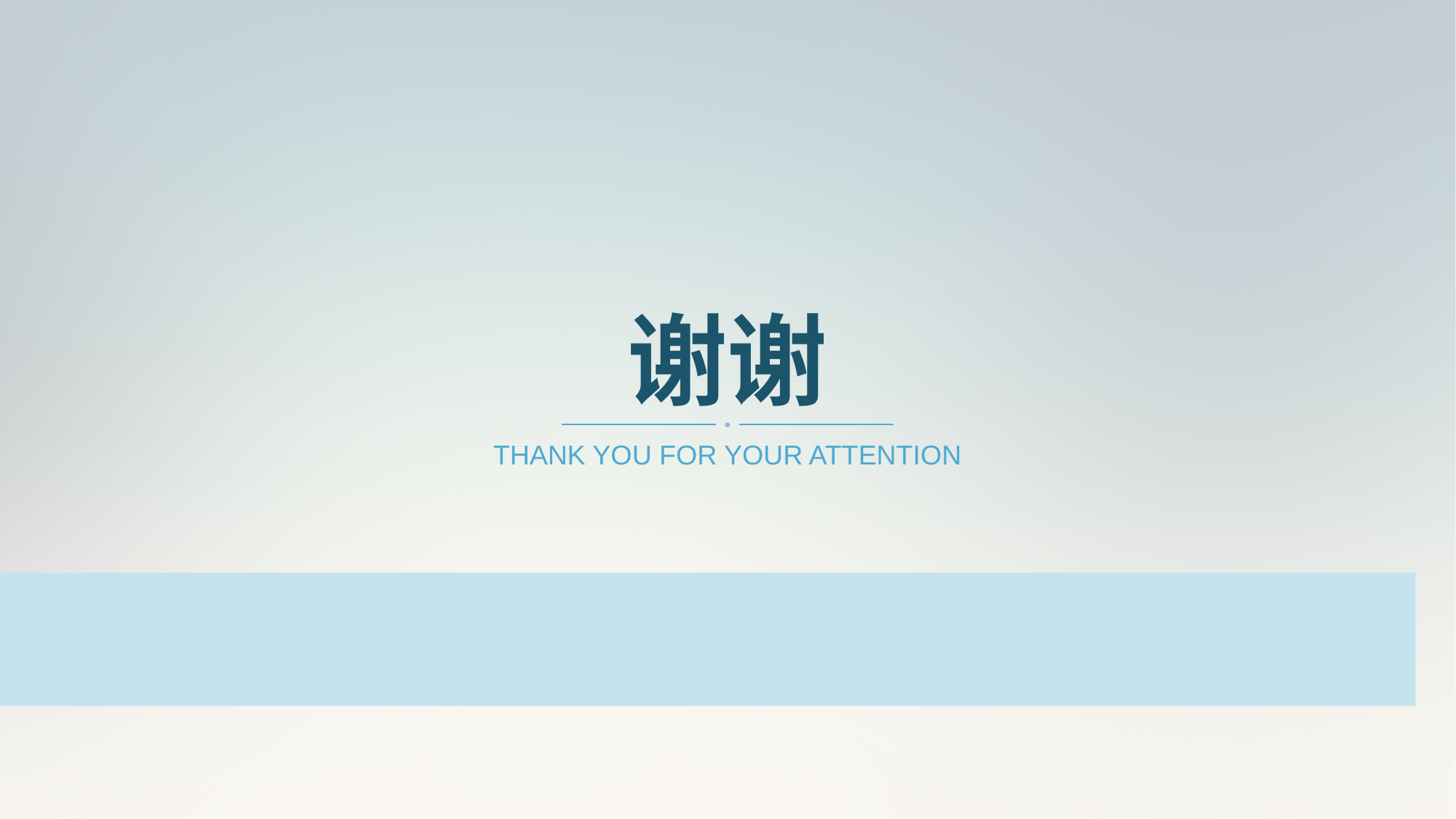

# 谢谢
THANK YOU FOR YOUR ATTENTION